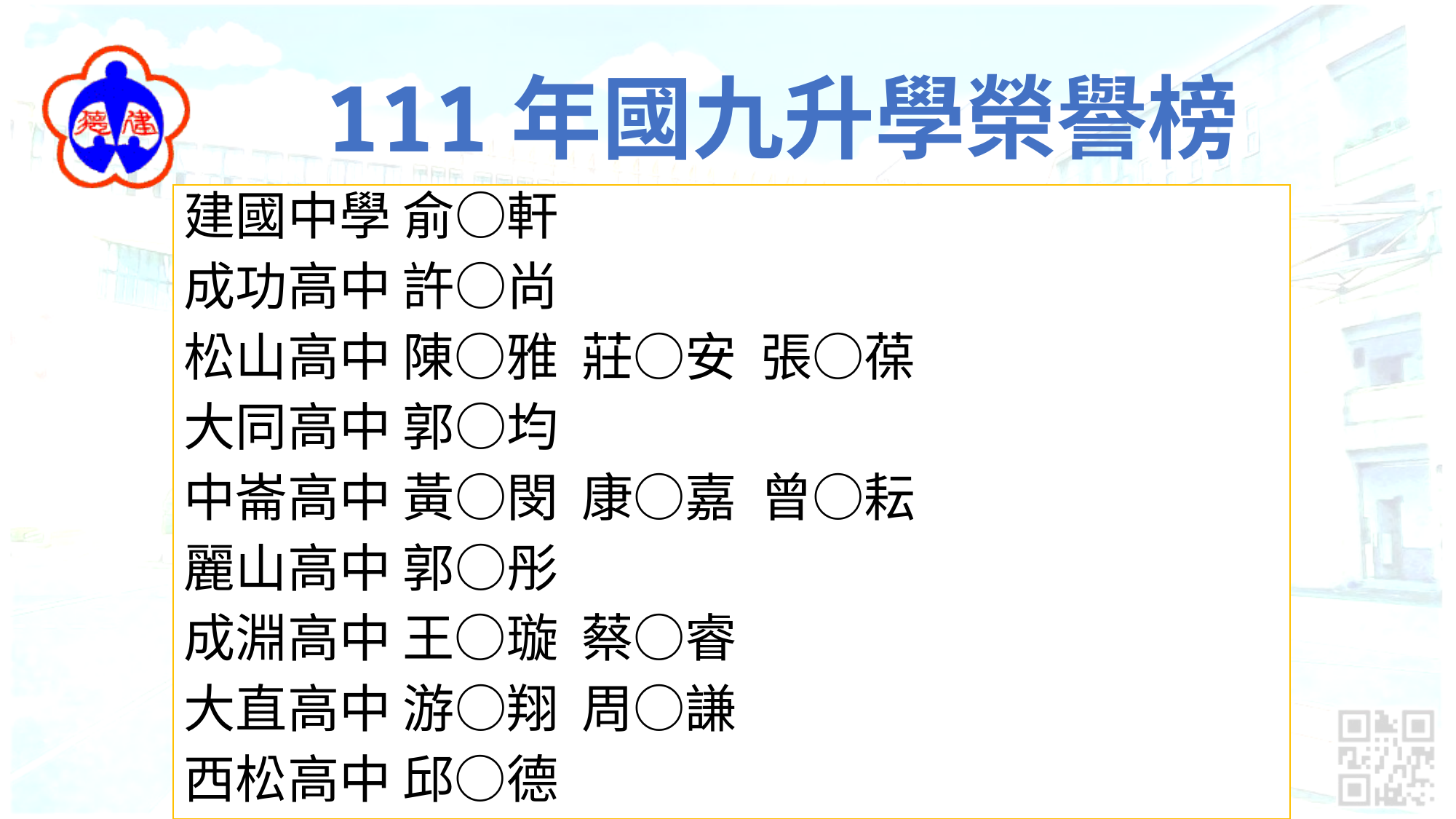

# 111年國九升學榮譽榜
建國中學 俞○軒
成功高中 許○尚
松山高中 陳○雅  莊○安  張○葆
大同高中 郭○均
中崙高中 黃○閔  康○嘉  曾○耘
麗山高中 郭○彤
成淵高中 王○璇  蔡○睿
大直高中 游○翔  周○謙
西松高中 邱○德